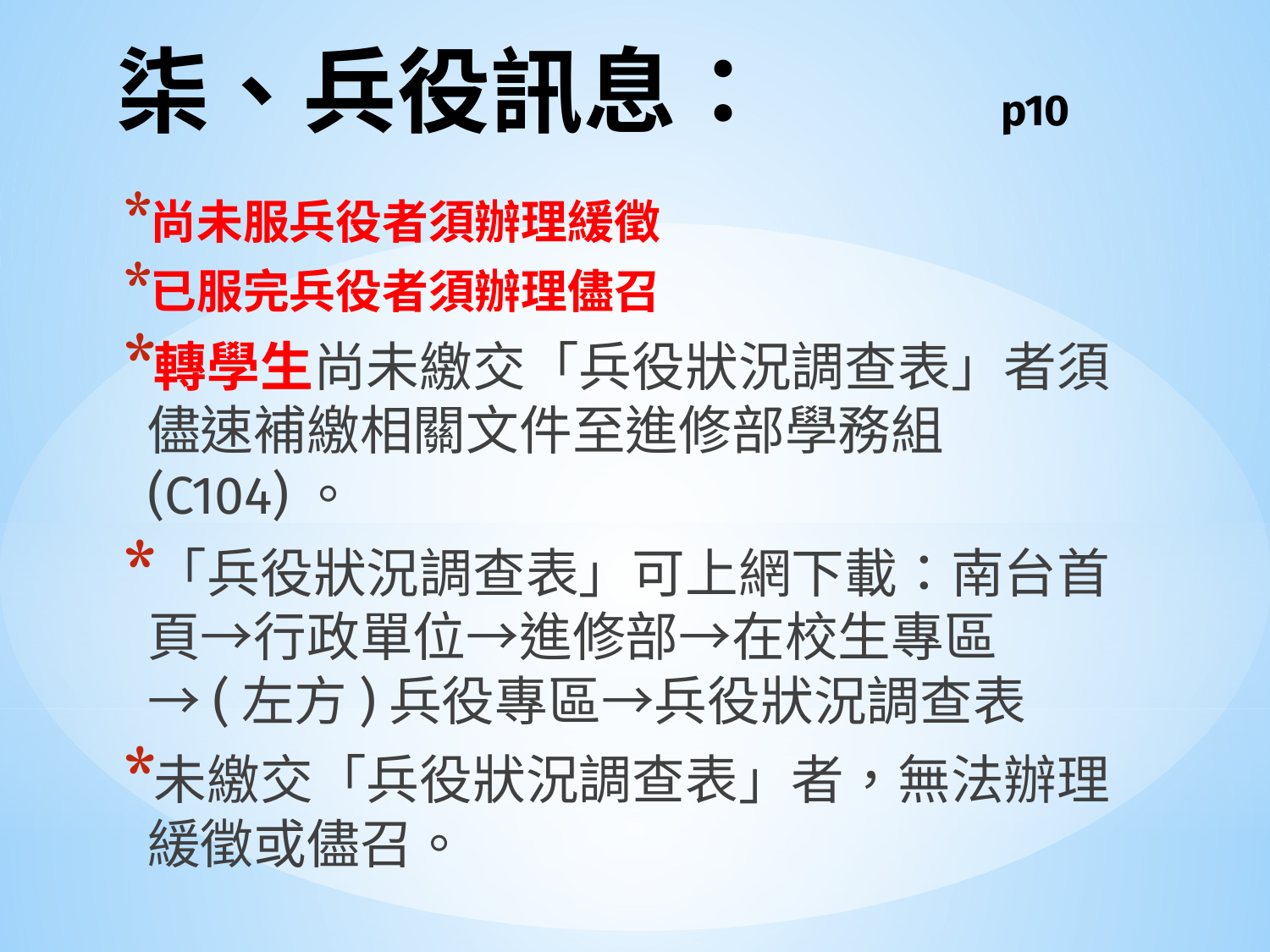

# 柒、兵役訊息：          p10
尚未服兵役者須辦理緩徵
已服完兵役者須辦理儘召
轉學生尚未繳交「兵役狀況調查表」者須儘速補繳相關文件至進修部學務組(C104)。
「兵役狀況調查表」可上網下載：南台首頁→行政單位→進修部→在校生專區→(左方)兵役專區→兵役狀況調查表
未繳交「兵役狀況調查表」者，無法辦理緩徵或儘召。